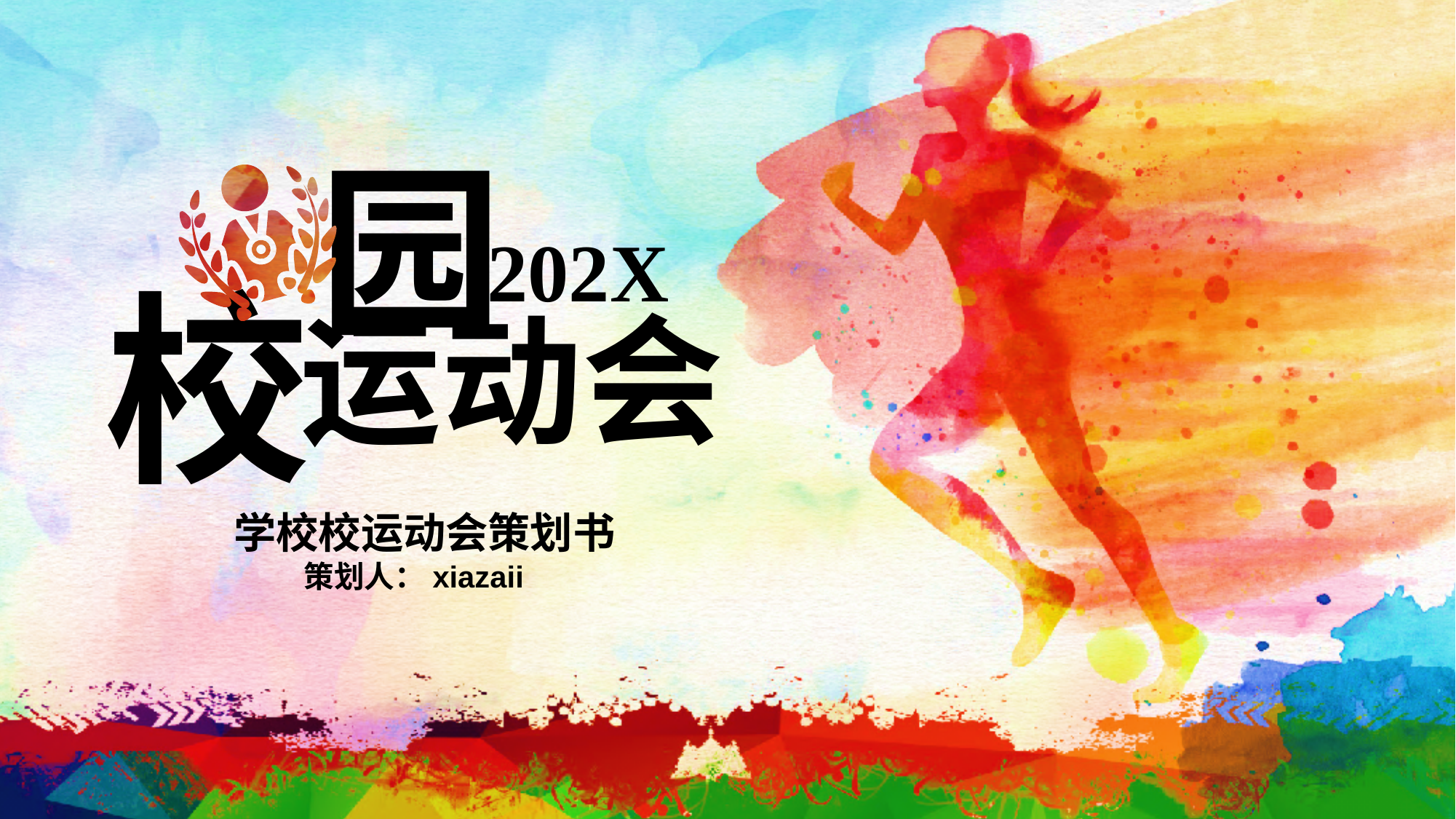

园

202X
# 校
运动会
学校校运动会策划书
策划人：xiazaii